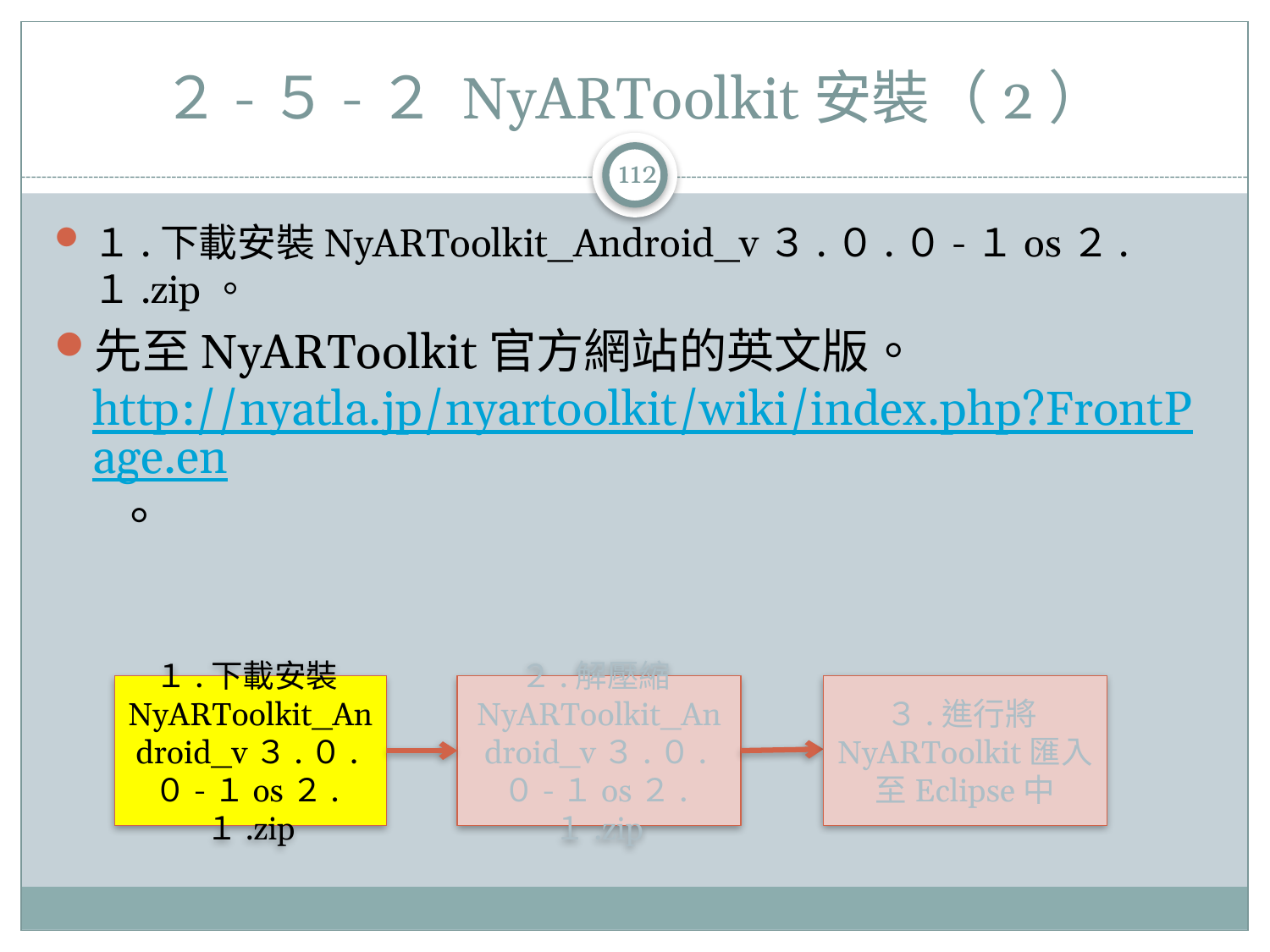

# ２-５-２ NyARToolkit安裝（2）
112
１.下載安裝NyARToolkit_Android_v３.０.０-１os２.１.zip。
先至NyARToolkit官方網站的英文版。http://nyatla.jp/nyartoolkit/wiki/index.php?FrontPage.en 。
１.下載安裝NyARToolkit_Android_v３.０.０-１os２.１.zip
２.解壓縮NyARToolkit_Android_v３.０.０-１os２.１.zip
３.進行將NyARToolkit匯入至Eclipse中